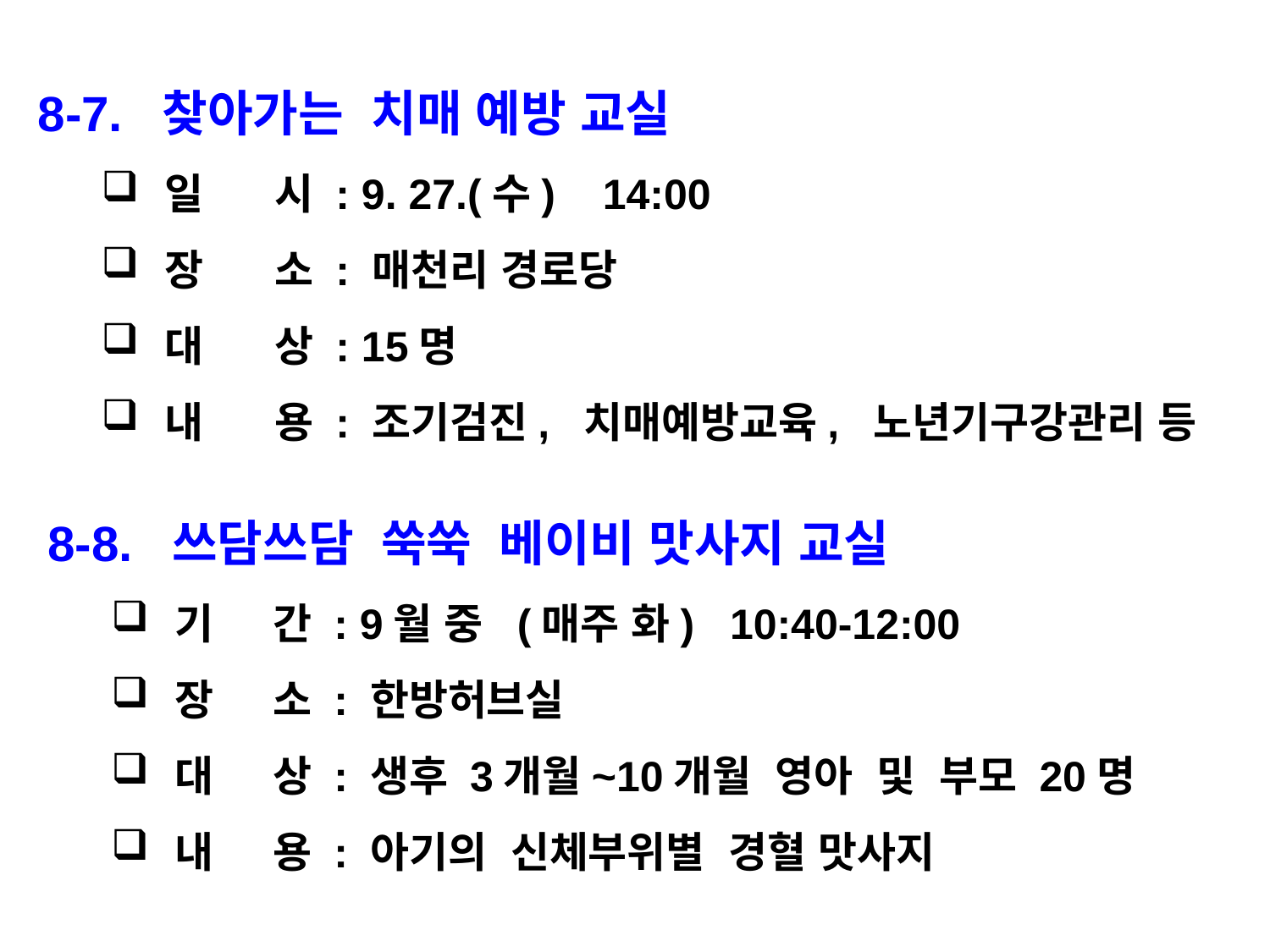

8-7.  찾아가는  치매 예방 교실
일      시 : 9. 27.(수)    14:00
장      소 : 매천리 경로당
대      상 : 15명
내      용 : 조기검진,  치매예방교육,  노년기구강관리 등
8-8.  쓰담쓰담  쑥쑥  베이비 맛사지 교실
기     간 : 9월 중  (매주 화)   10:40-12:00
장     소 : 한방허브실
대     상 : 생후 3개월~10개월  영아  및  부모 20명
내     용 : 아기의  신체부위별  경혈 맛사지